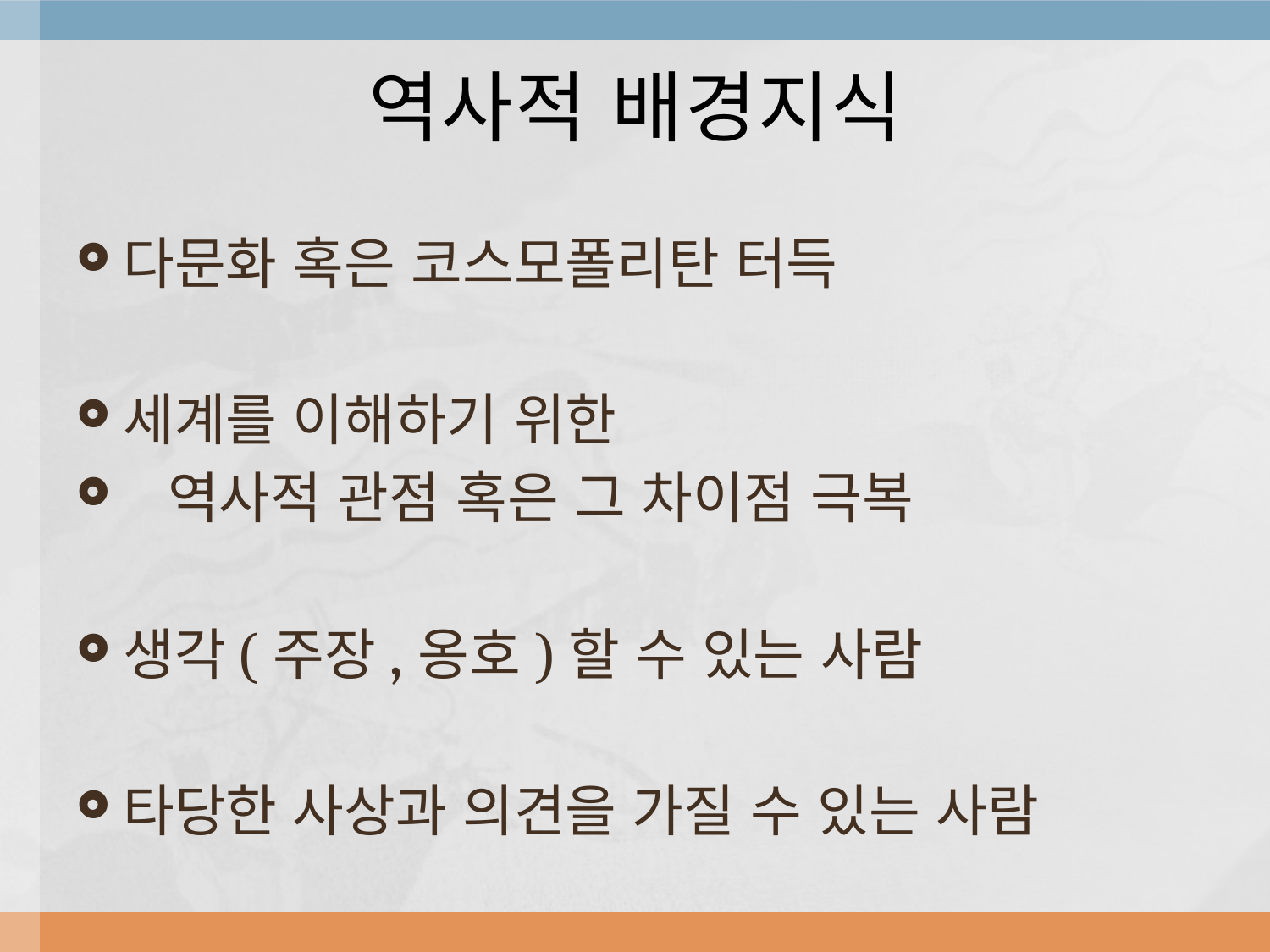

# 역사적 배경지식
다문화 혹은 코스모폴리탄 터득

세계를 이해하기 위한
  역사적 관점 혹은 그 차이점 극복

생각(주장,옹호)할 수 있는 사람

타당한 사상과 의견을 가질 수 있는 사람